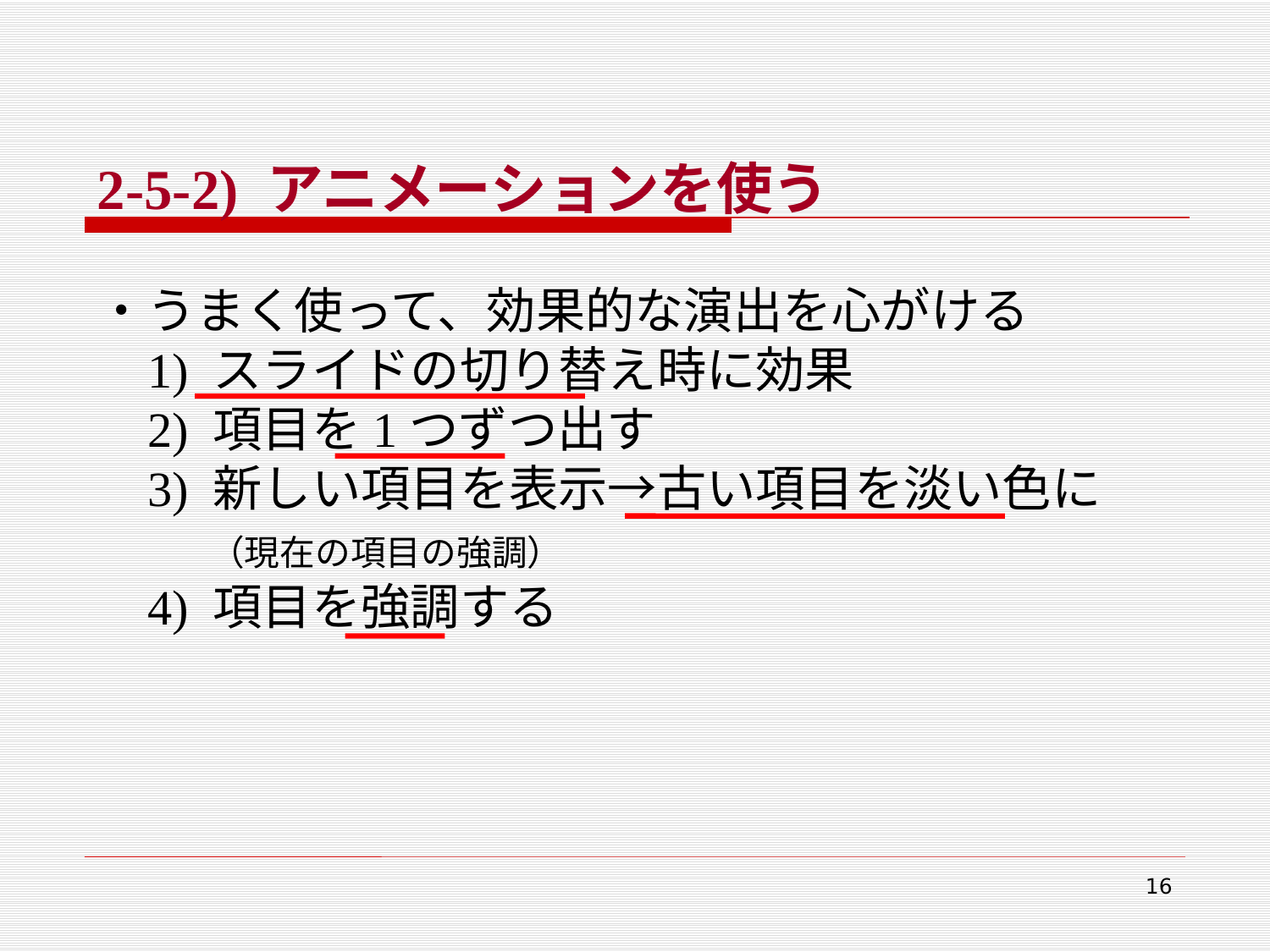

2-5-2) アニメーションを使う

・うまく使って、効果的な演出を心がける
	1) スライドの切り替え時に効果
	2) 項目を1つずつ出す
	3) 新しい項目を表示→古い項目を淡い色に
		（現在の項目の強調）
	4) 項目を強調する

16